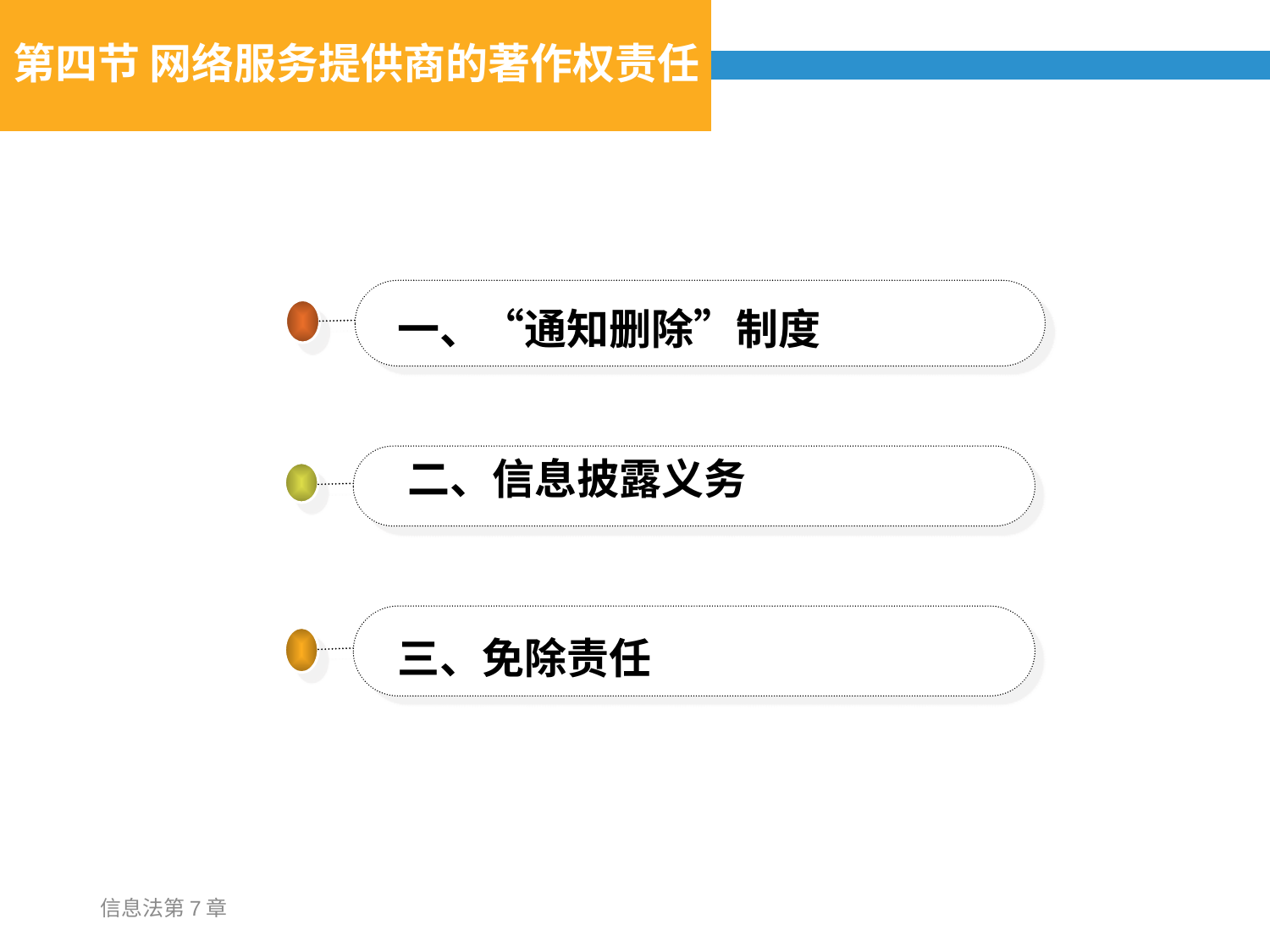

# 第四节 网络服务提供商的著作权责任

一、“通知删除”制度

二、信息披露义务

三、免除责任
信息法第7章